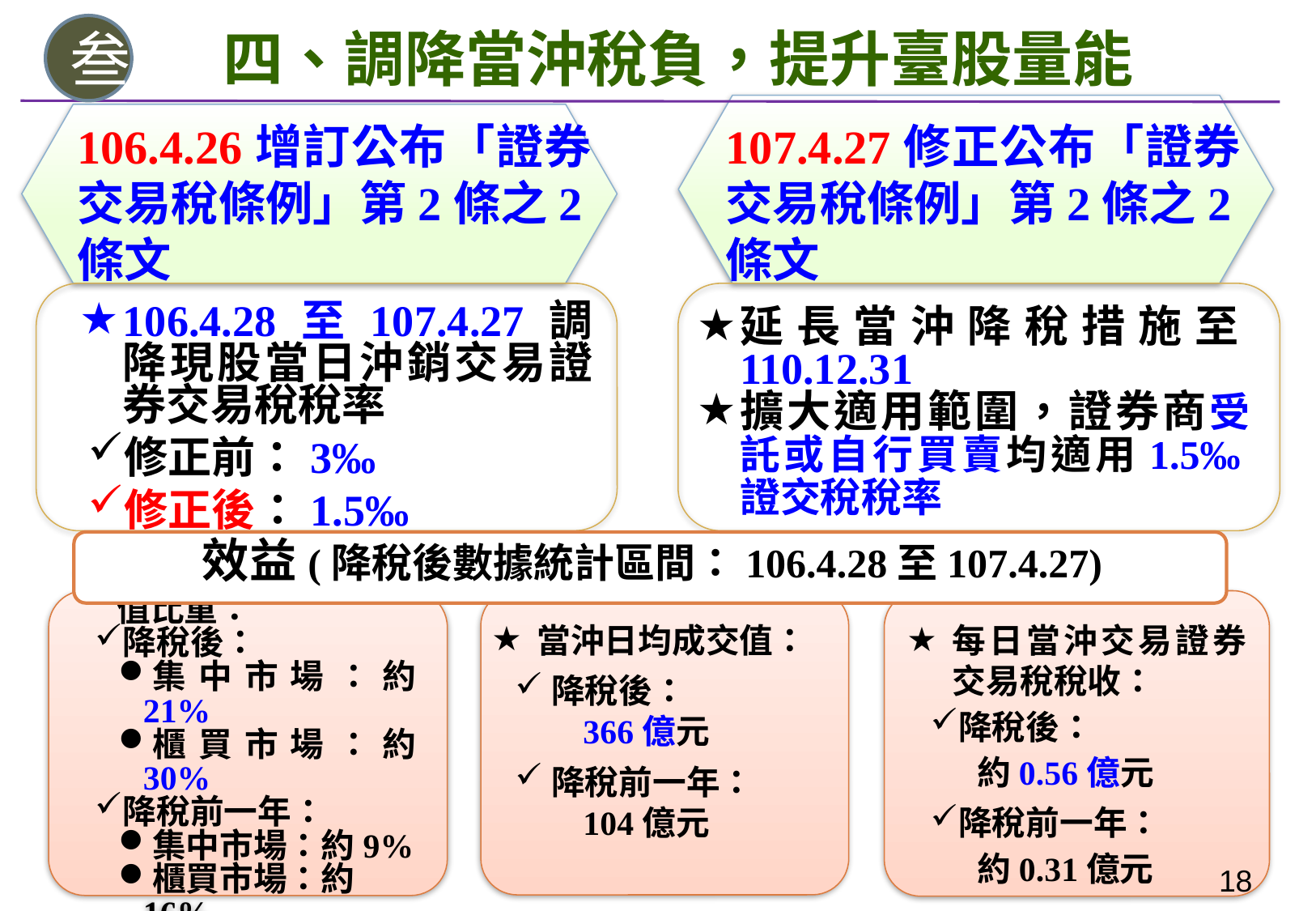

四、調降當沖稅負，提升臺股量能
叁

106.4.26增訂公布「證券交易稅條例」第2條之2條文
107.4.27修正公布「證券交易稅條例」第2條之2條文

106.4.28至107.4.27調降現股當日沖銷交易證券交易稅稅率
修正前：3‰
修正後：1.5‰
延長當沖降稅措施至110.12.31
擴大適用範圍，證券商受託或自行買賣均適用1.5‰證交稅稅率

效益(降稅後數據統計區間：106.4.28至107.4.27)
當沖日均成交值：
降稅後：
        366億元
降稅前一年：
        104億元

當沖交易占市場成交值比重：
降稅後：
集中市場：約21%
櫃買市場：約30%
降稅前一年：
集中市場：約9%
櫃買市場：約16%

每日當沖交易證券交易稅稅收：
降稅後：
     約0.56億元
降稅前一年：
     約0.31億元
18